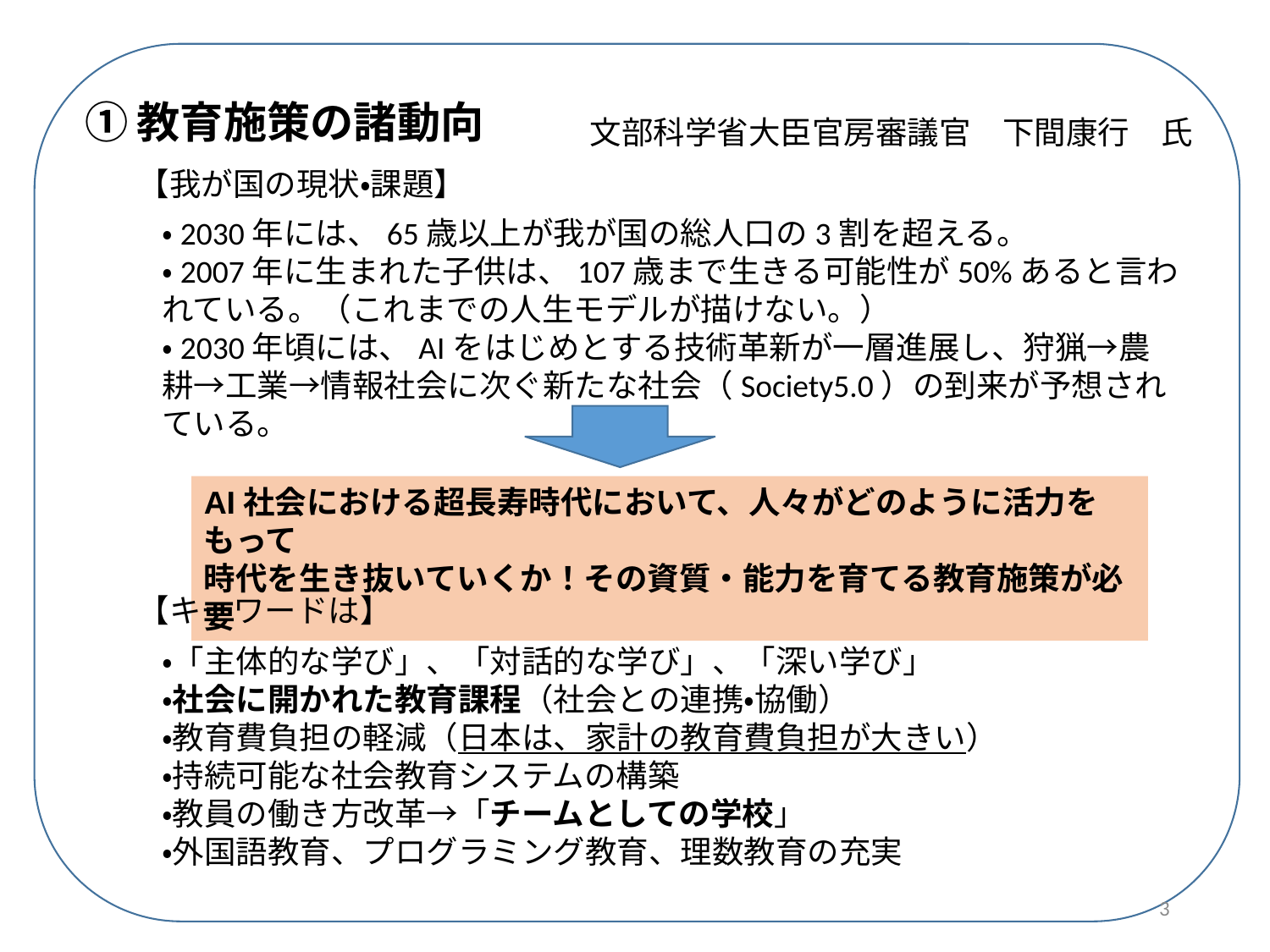

①教育施策の諸動向
文部科学省大臣官房審議官　下間康行　氏
【我が国の現状・課題】
・2030年には、65歳以上が我が国の総人口の3割を超える。
・2007年に生まれた子供は、107歳まで生きる可能性が50%あると言われている。（これまでの人生モデルが描けない。）
・2030年頃には、AIをはじめとする技術革新が一層進展し、狩猟→農耕→工業→情報社会に次ぐ新たな社会（Society5.0）の到来が予想されている。

AI社会における超長寿時代において、人々がどのように活力をもって
時代を生き抜いていくか！その資質・能力を育てる教育施策が必要
【キーワードは】
・「主体的な学び」、「対話的な学び」、「深い学び」
・社会に開かれた教育課程（社会との連携・協働）
・教育費負担の軽減（日本は、家計の教育費負担が大きい）
・持続可能な社会教育システムの構築
・教員の働き方改革→「チームとしての学校」
・外国語教育、プログラミング教育、理数教育の充実
3